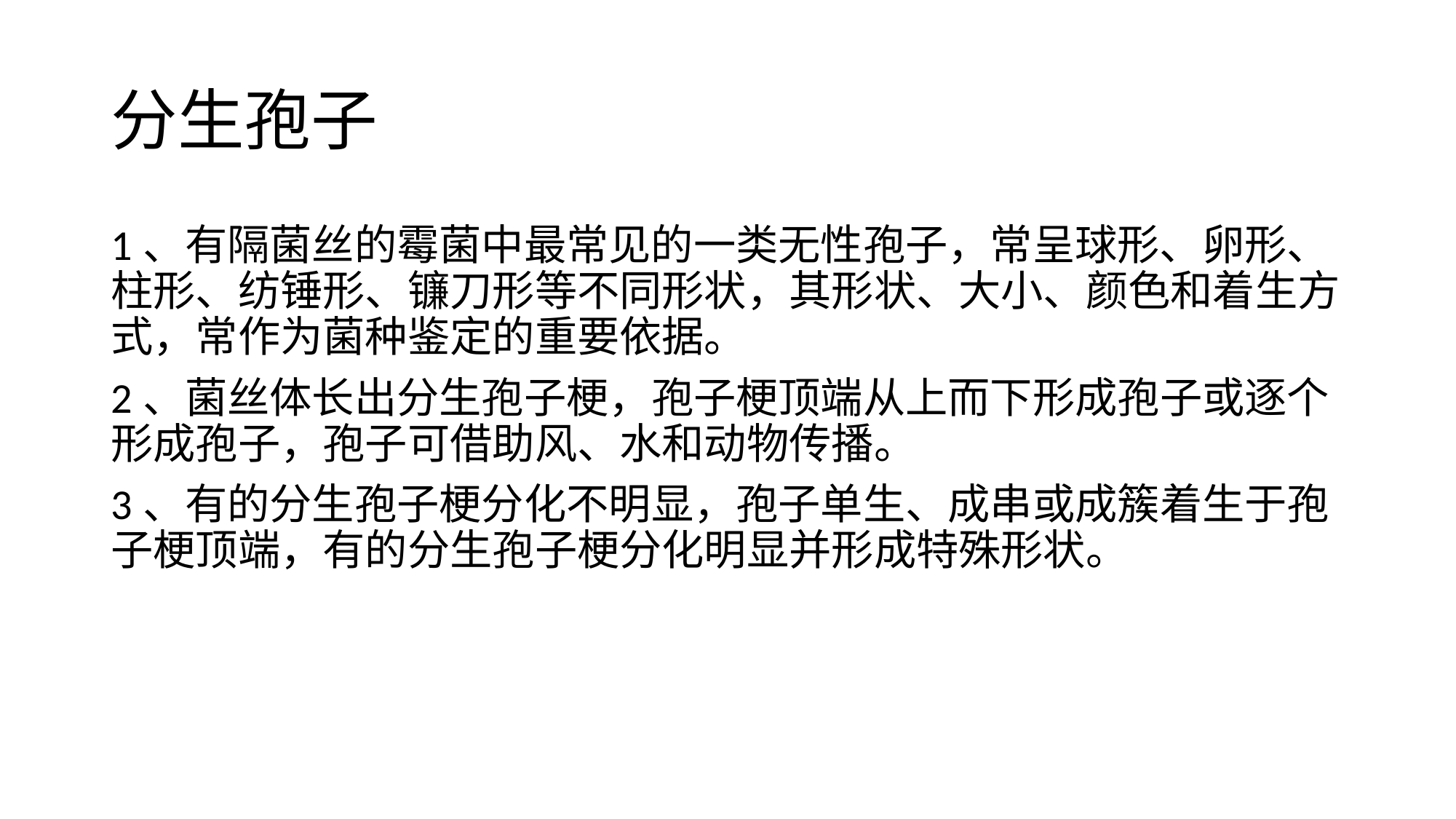

# 分生孢子
1、有隔菌丝的霉菌中最常见的一类无性孢子，常呈球形、卵形、柱形、纺锤形、镰刀形等不同形状，其形状、大小、颜色和着生方式，常作为菌种鉴定的重要依据。
2、菌丝体长出分生孢子梗，孢子梗顶端从上而下形成孢子或逐个形成孢子，孢子可借助风、水和动物传播。
3、有的分生孢子梗分化不明显，孢子单生、成串或成簇着生于孢子梗顶端，有的分生孢子梗分化明显并形成特殊形状。